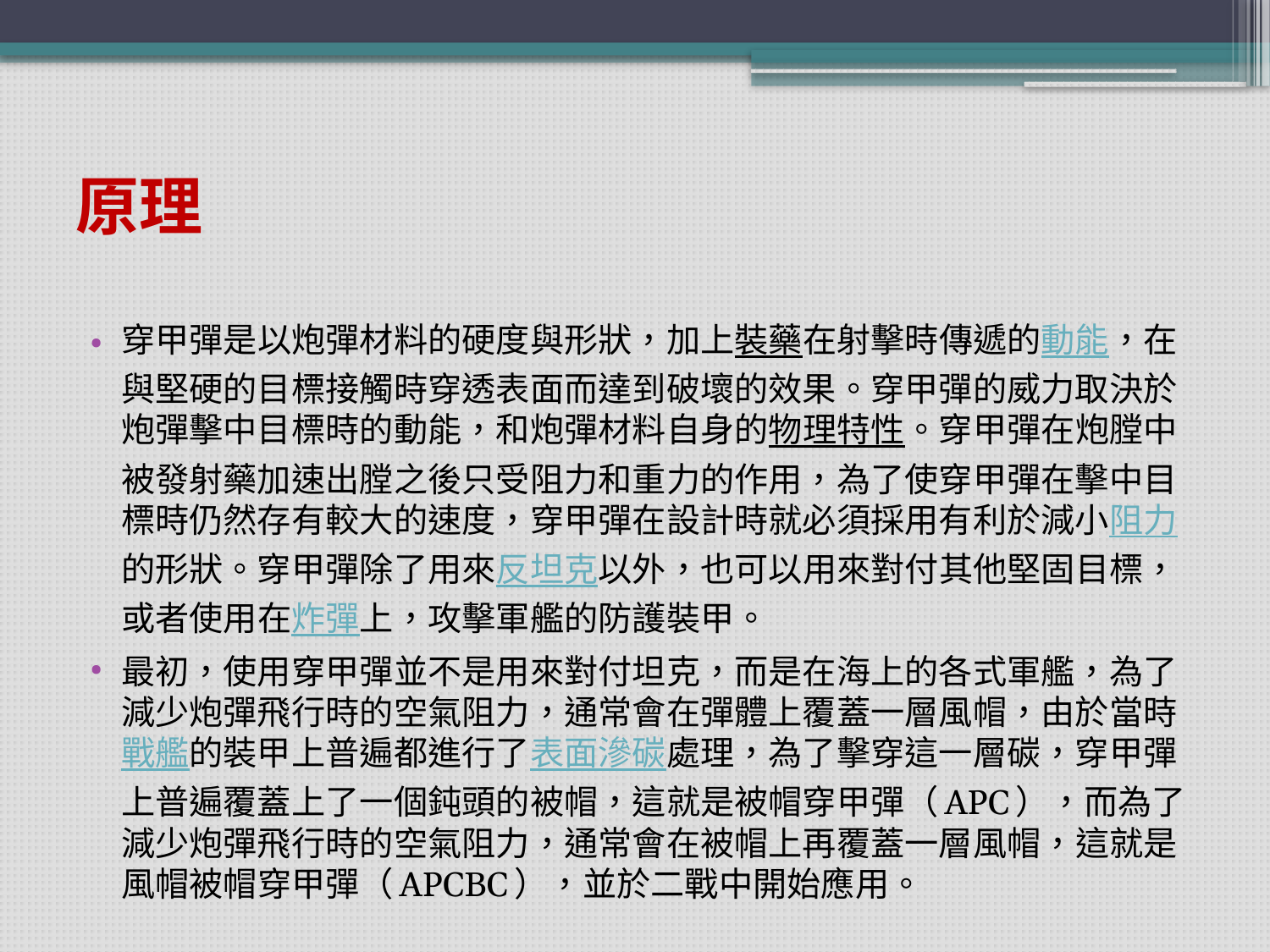

# 原理
穿甲彈是以炮彈材料的硬度與形狀，加上裝藥在射擊時傳遞的動能，在與堅硬的目標接觸時穿透表面而達到破壞的效果。穿甲彈的威力取決於炮彈擊中目標時的動能，和炮彈材料自身的物理特性。穿甲彈在炮膛中被發射藥加速出膛之後只受阻力和重力的作用，為了使穿甲彈在擊中目標時仍然存有較大的速度，穿甲彈在設計時就必須採用有利於減小阻力的形狀。穿甲彈除了用來反坦克以外，也可以用來對付其他堅固目標，或者使用在炸彈上，攻擊軍艦的防護裝甲。
最初，使用穿甲彈並不是用來對付坦克，而是在海上的各式軍艦，為了減少炮彈飛行時的空氣阻力，通常會在彈體上覆蓋一層風帽，由於當時戰艦的裝甲上普遍都進行了表面滲碳處理，為了擊穿這一層碳，穿甲彈上普遍覆蓋上了一個鈍頭的被帽，這就是被帽穿甲彈（APC），而為了減少炮彈飛行時的空氣阻力，通常會在被帽上再覆蓋一層風帽，這就是風帽被帽穿甲彈（APCBC），並於二戰中開始應用。